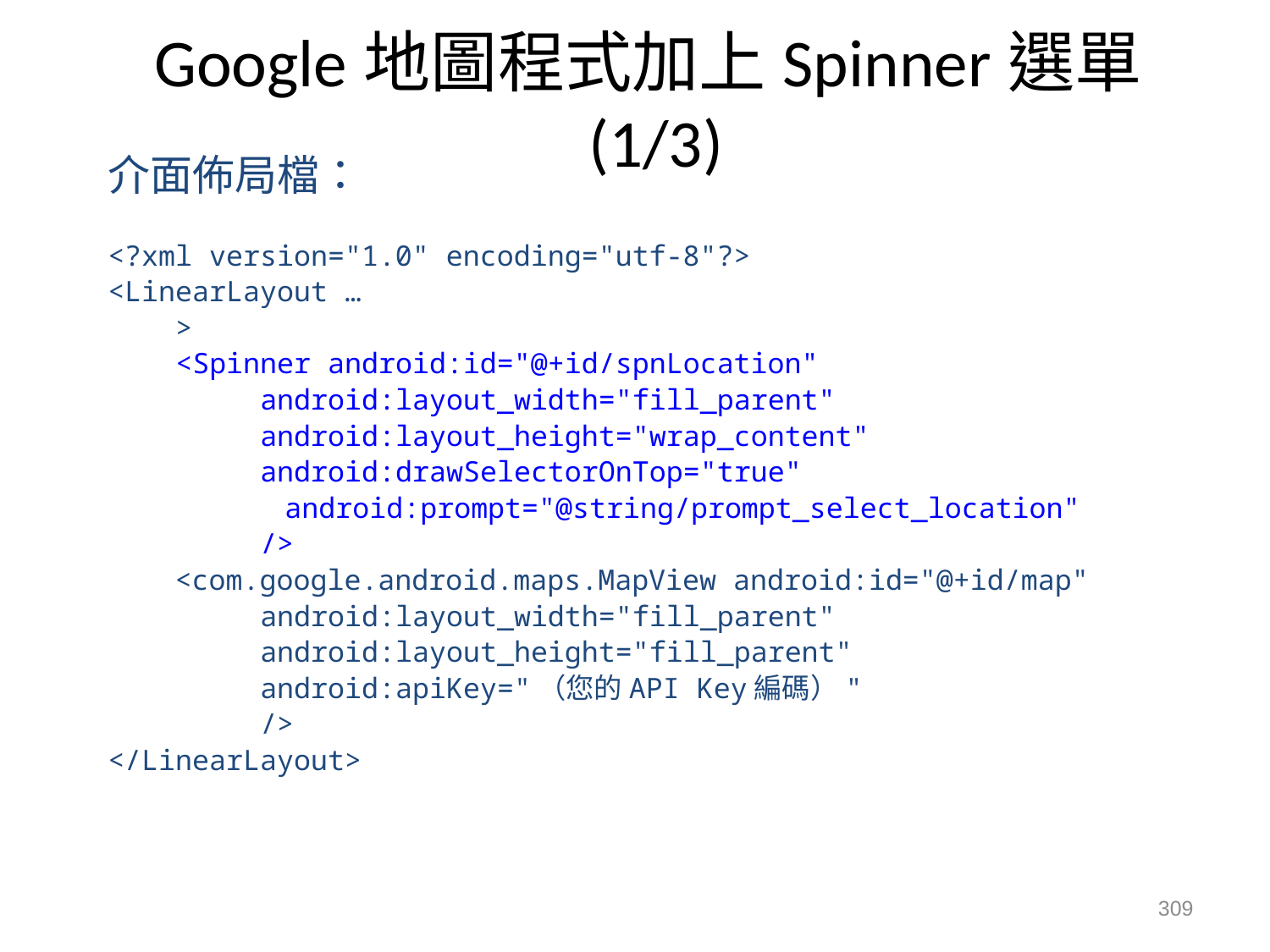

# Google地圖程式加上Spinner選單(1/3)
介面佈局檔：

<?xml version="1.0" encoding="utf-8"?>
<LinearLayout …
    >
    <Spinner android:id="@+id/spnLocation"
         android:layout_width="fill_parent"
         android:layout_height="wrap_content"
         android:drawSelectorOnTop="true"
		android:prompt="@string/prompt_select_location"
         />
	 <com.google.android.maps.MapView android:id="@+id/map"
         android:layout_width="fill_parent"
         android:layout_height="fill_parent"
         android:apiKey="（您的API Key編碼）"
         />
</LinearLayout>
309